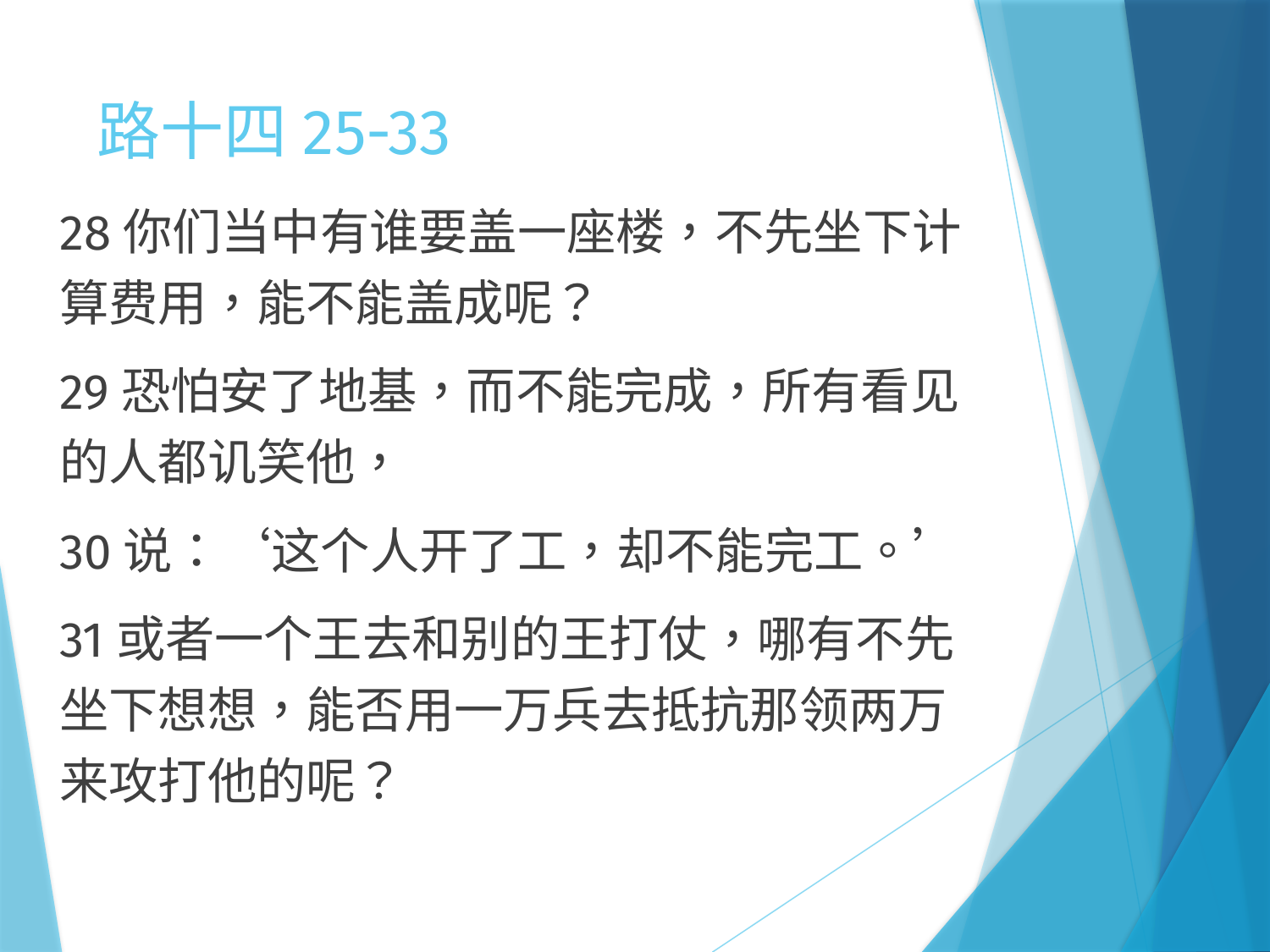

# 路十四25-33
28你们当中有谁要盖一座楼，不先坐下计算费用，能不能盖成呢？
29恐怕安了地基，而不能完成，所有看见的人都讥笑他，
30说：‘这个人开了工，却不能完工。’
31或者一个王去和别的王打仗，哪有不先坐下想想，能否用一万兵去抵抗那领两万来攻打他的呢？